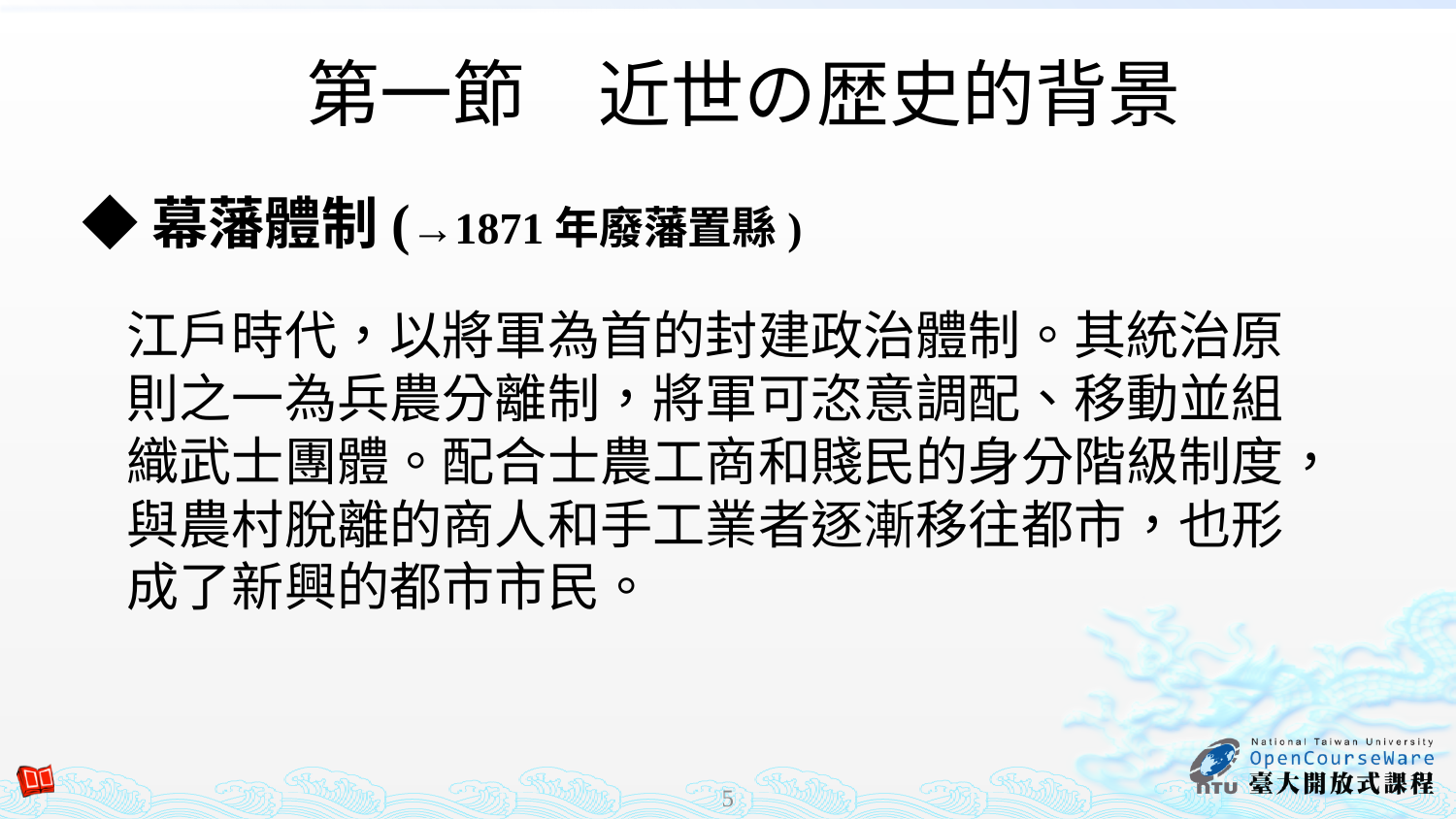

第一節　近世の歴史的背景
◆幕藩體制(→1871年廢藩置縣)
江戶時代，以將軍為首的封建政治體制。其統治原則之一為兵農分離制，將軍可恣意調配、移動並組織武士團體。配合士農工商和賤民的身分階級制度，與農村脫離的商人和手工業者逐漸移往都市，也形成了新興的都市市民。
5